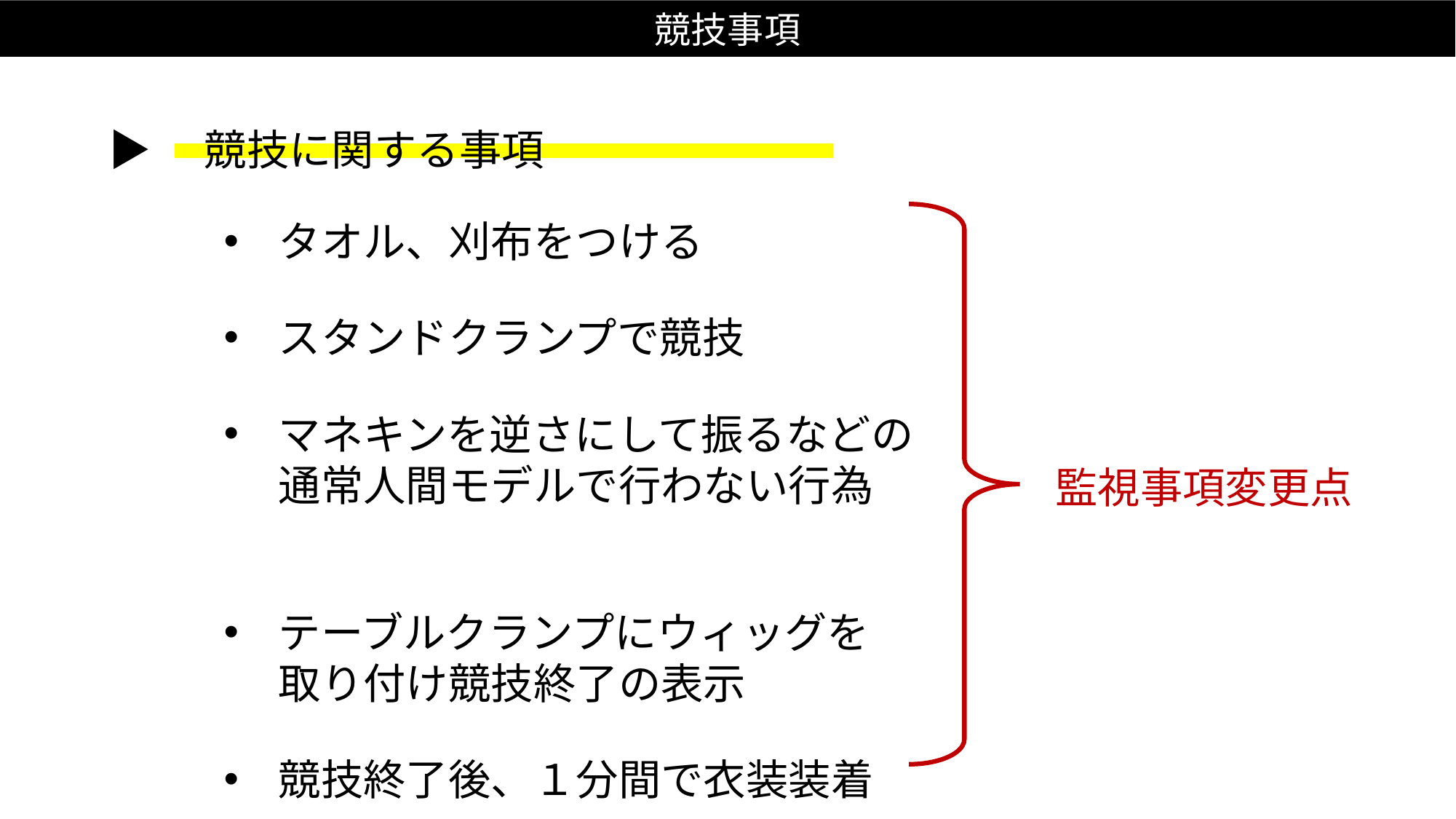

競技事項
 ▶　競技に関する事項

タオル、刈布をつける
スタンドクランプで競技
マネキンを逆さにして振るなどの
通常人間モデルで行わない行為
テーブルクランプにウィッグを
取り付け競技終了の表示
競技終了後、１分間で衣装装着
監視事項変更点